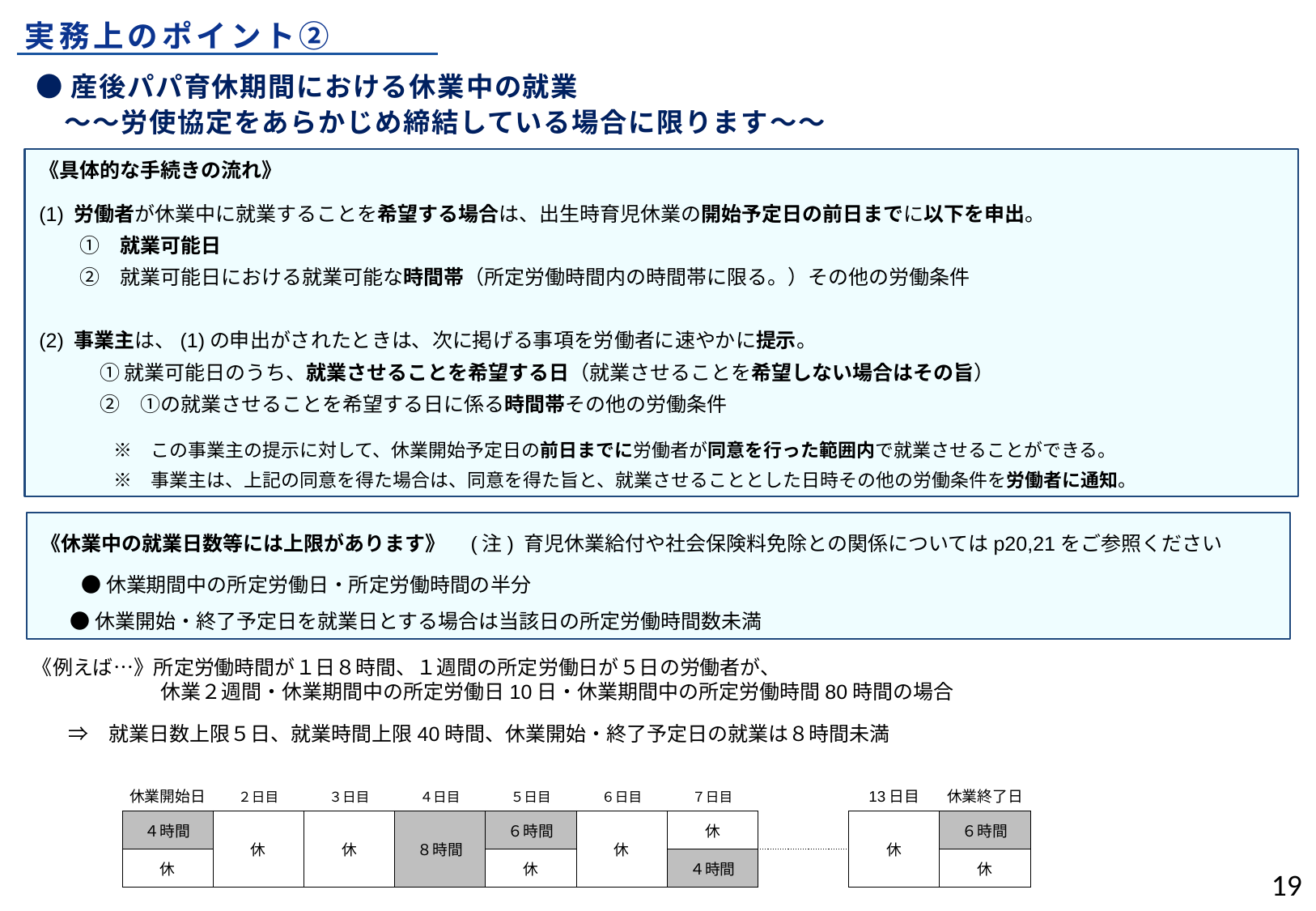

実務上のポイント②
●産後パパ育休期間における休業中の就業
　～～労使協定をあらかじめ締結している場合に限ります～～
《具体的な手続きの流れ》

(1) 労働者が休業中に就業することを希望する場合は、出生時育児休業の開始予定日の前日までに以下を申出。
　　①　就業可能日
　　②　就業可能日における就業可能な時間帯（所定労働時間内の時間帯に限る。）その他の労働条件

(2) 事業主は、(1)の申出がされたときは、次に掲げる事項を労働者に速やかに提示。
　　　① 就業可能日のうち、就業させることを希望する日（就業させることを希望しない場合はその旨）
　　　②　①の就業させることを希望する日に係る時間帯その他の労働条件

　　　　※　この事業主の提示に対して、休業開始予定日の前日までに労働者が同意を行った範囲内で就業させることができる。
　　　　※　事業主は、上記の同意を得た場合は、同意を得た旨と、就業させることとした日時その他の労働条件を労働者に通知。

《休業中の就業日数等には上限があります》　(注) 育児休業給付や社会保険料免除との関係についてはp20,21をご参照ください
　　● 休業期間中の所定労働日・所定労働時間の半分
  　● 休業開始・終了予定日を就業日とする場合は当該日の所定労働時間数未満

　　　《例えば…》所定労働時間が１日８時間、１週間の所定労働日が５日の労働者が、
　　　　　　　休業２週間・休業期間中の所定労働日10日・休業期間中の所定労働時間80時間の場合
　　  ⇒　就業日数上限５日、就業時間上限40時間、休業開始・終了予定日の就業は８時間未満
| 休業開始日 | ２日目 | ３日目 | ４日目 | ５日目 | ６日目 | ７日目 |  | 13日目 | 休業終了日 |
| --- | --- | --- | --- | --- | --- | --- | --- | --- | --- |
| ４時間 | 休 | 休 | ８時間 | ６時間 | 休 | 休 |  | 休 | ６時間 |
| 休 |  |  |  | 休 |  | ４時間 |  |  | 休 |
19